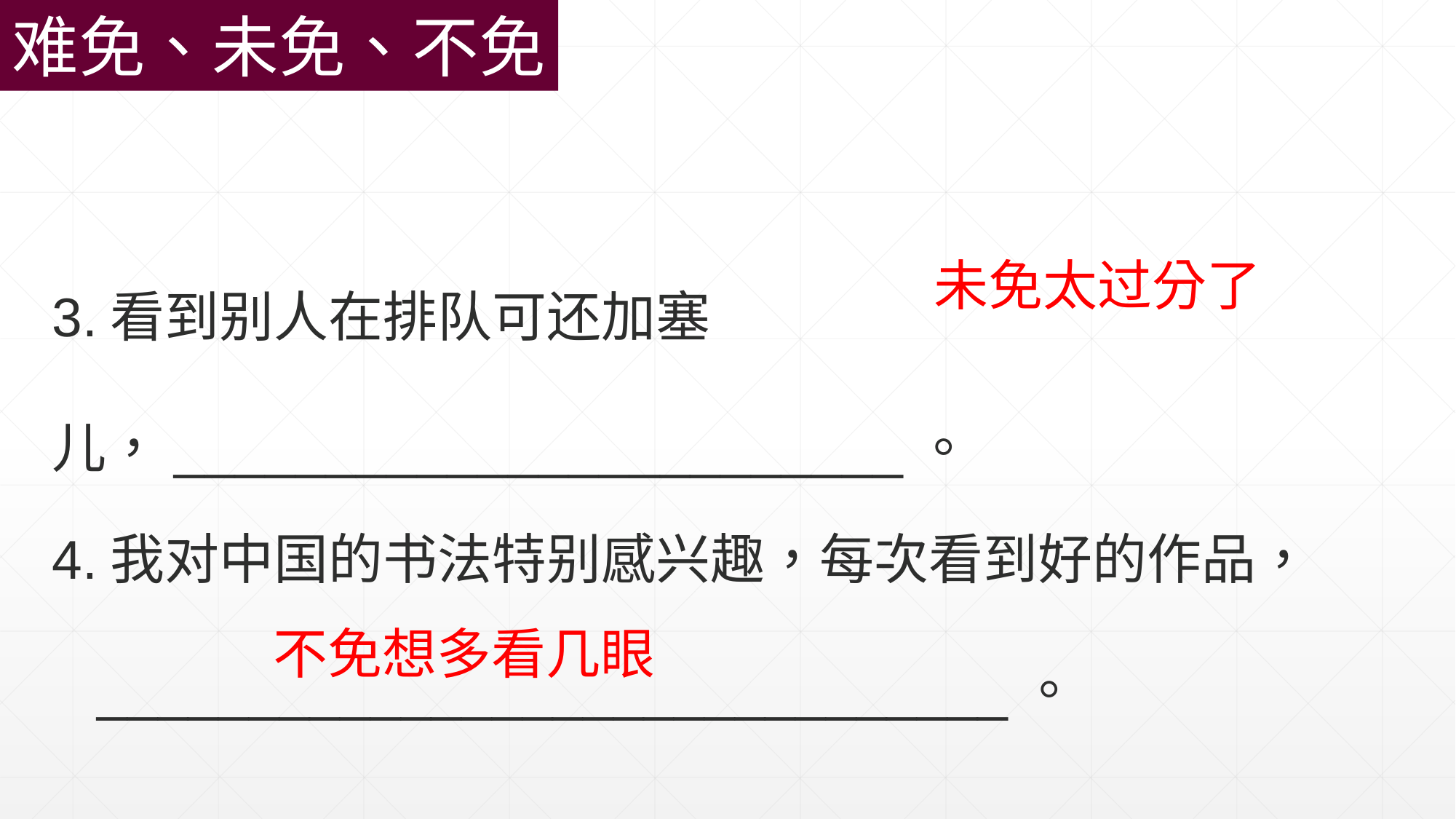

难免、未免、不免
3.看到别人在排队可还加塞儿，________________________。
未免太过分了
4.我对中国的书法特别感兴趣，每次看到好的作品，
   ______________________________。
不免想多看几眼